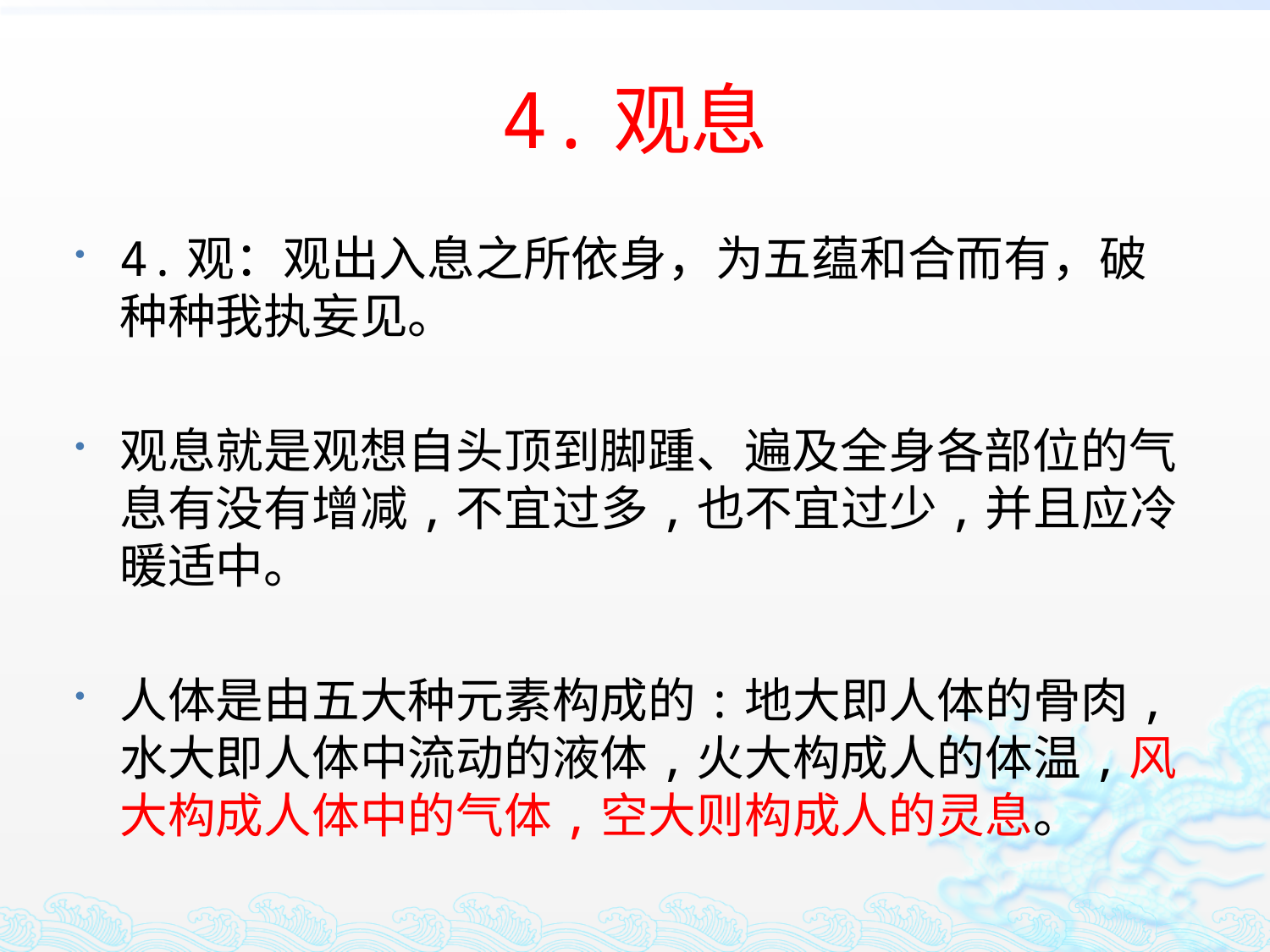

# 4.观息
4.观：观出入息之所依身，为五蕴和合而有，破种种我执妄见。

观息就是观想自头顶到脚踵、遍及全身各部位的气息有没有增减,不宜过多,也不宜过少,并且应冷暖适中。

人体是由五大种元素构成的:地大即人体的骨肉,水大即人体中流动的液体,火大构成人的体温,风大构成人体中的气体,空大则构成人的灵息。